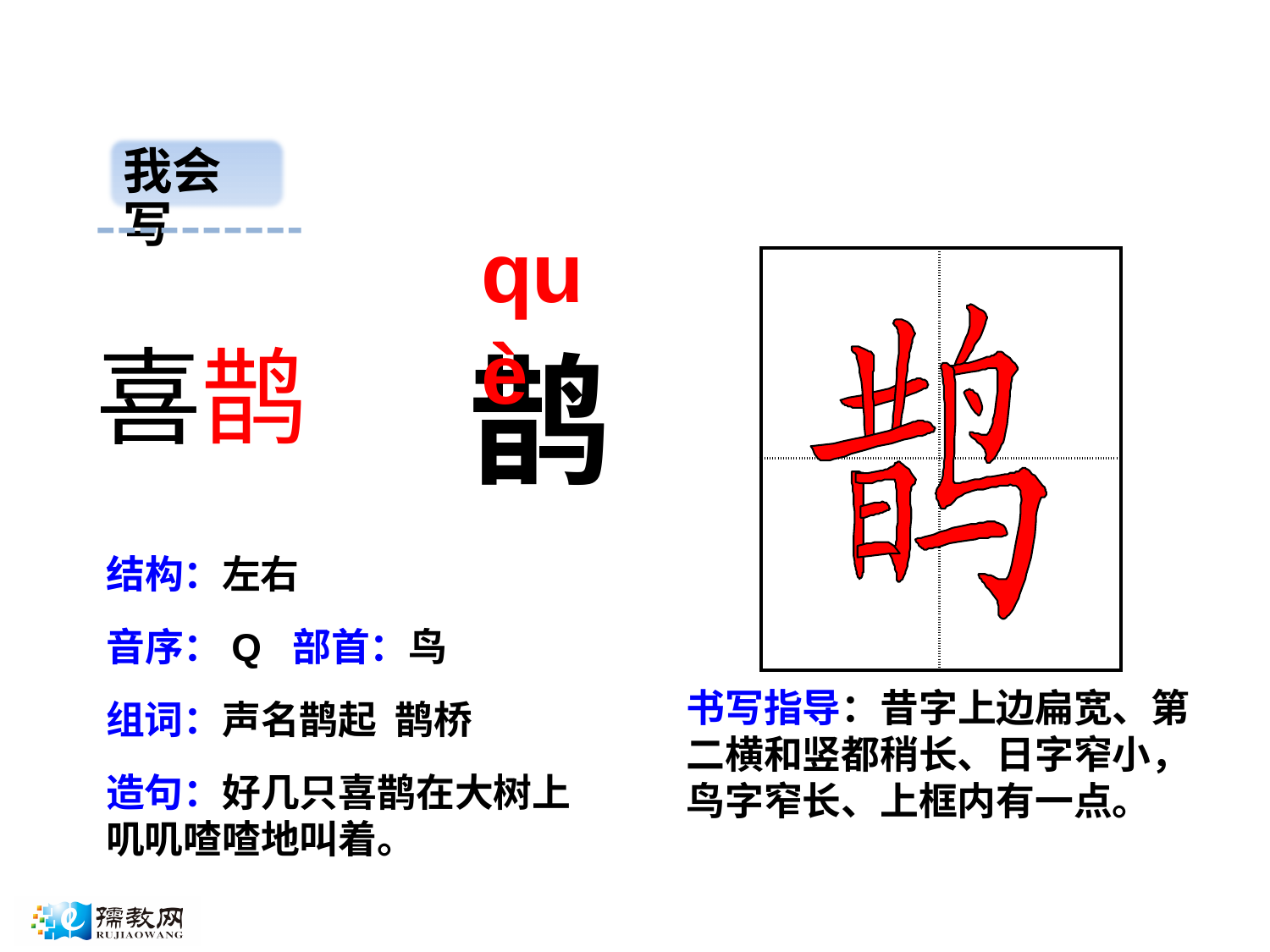

我会写

què
|  |  |
| --- | --- |
|  |  |

喜鹊
鹊

结构：左右
音序：Q  部首：鸟
书写指导：昔字上边扁宽、第二横和竖都稍长、日字窄小，鸟字窄长、上框内有一点。
组词：声名鹊起  鹊桥
造句：好几只喜鹊在大树上叽叽喳喳地叫着。